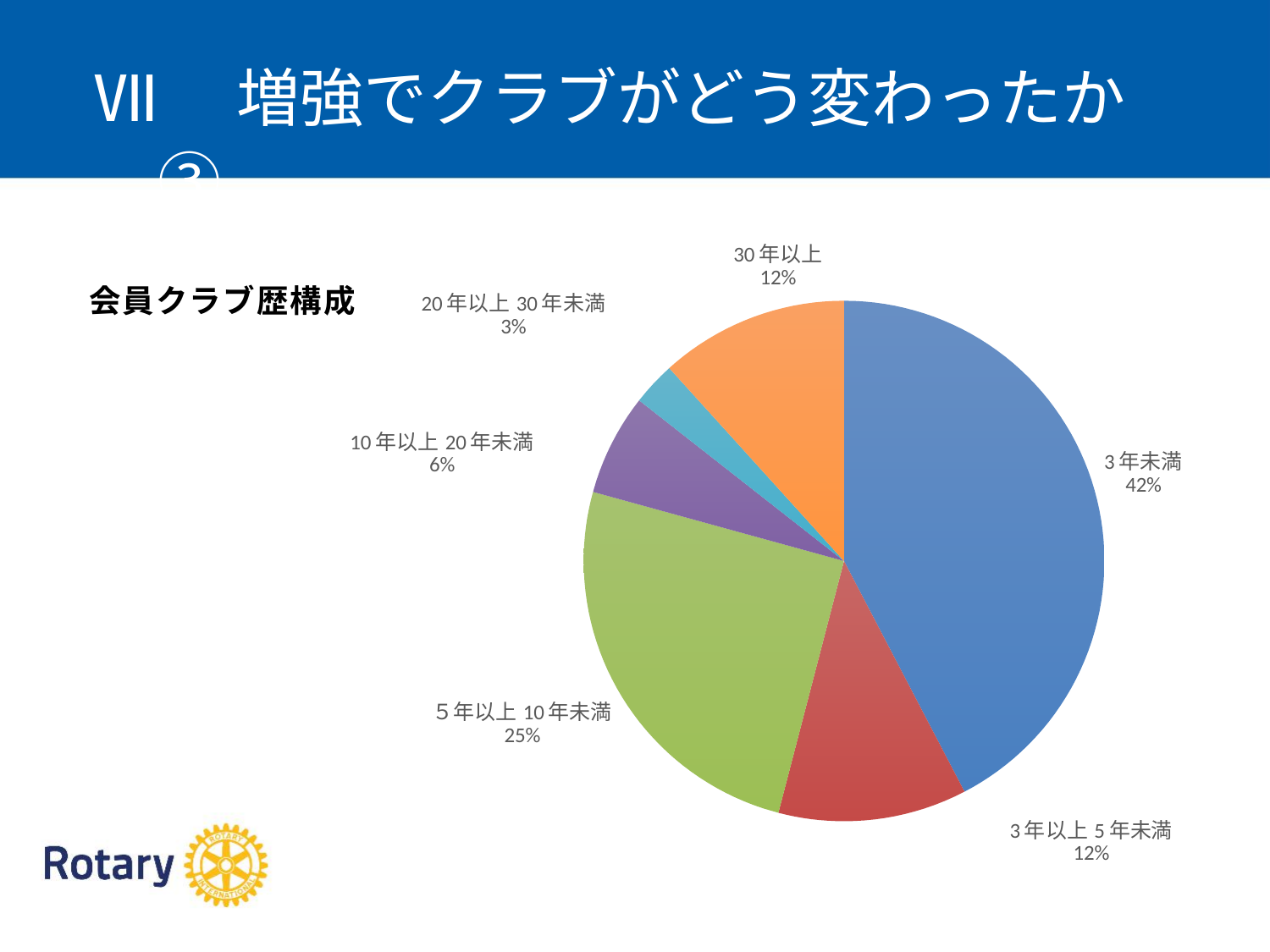

Ⅶ　増強でクラブがどう変わったか　③

### Chart: 会員クラブ歴構成

| Category |  |
|---|---|
| 3年未満 | 47.0 |
| 3年以上5年未満 | 13.0 |
| ５年以上10年未満 | 28.0 |
| 10年以上20年未満 | 7.0 |
| 20年以上30年未満 | 3.0 |
| 30年以上 | 13.0 |